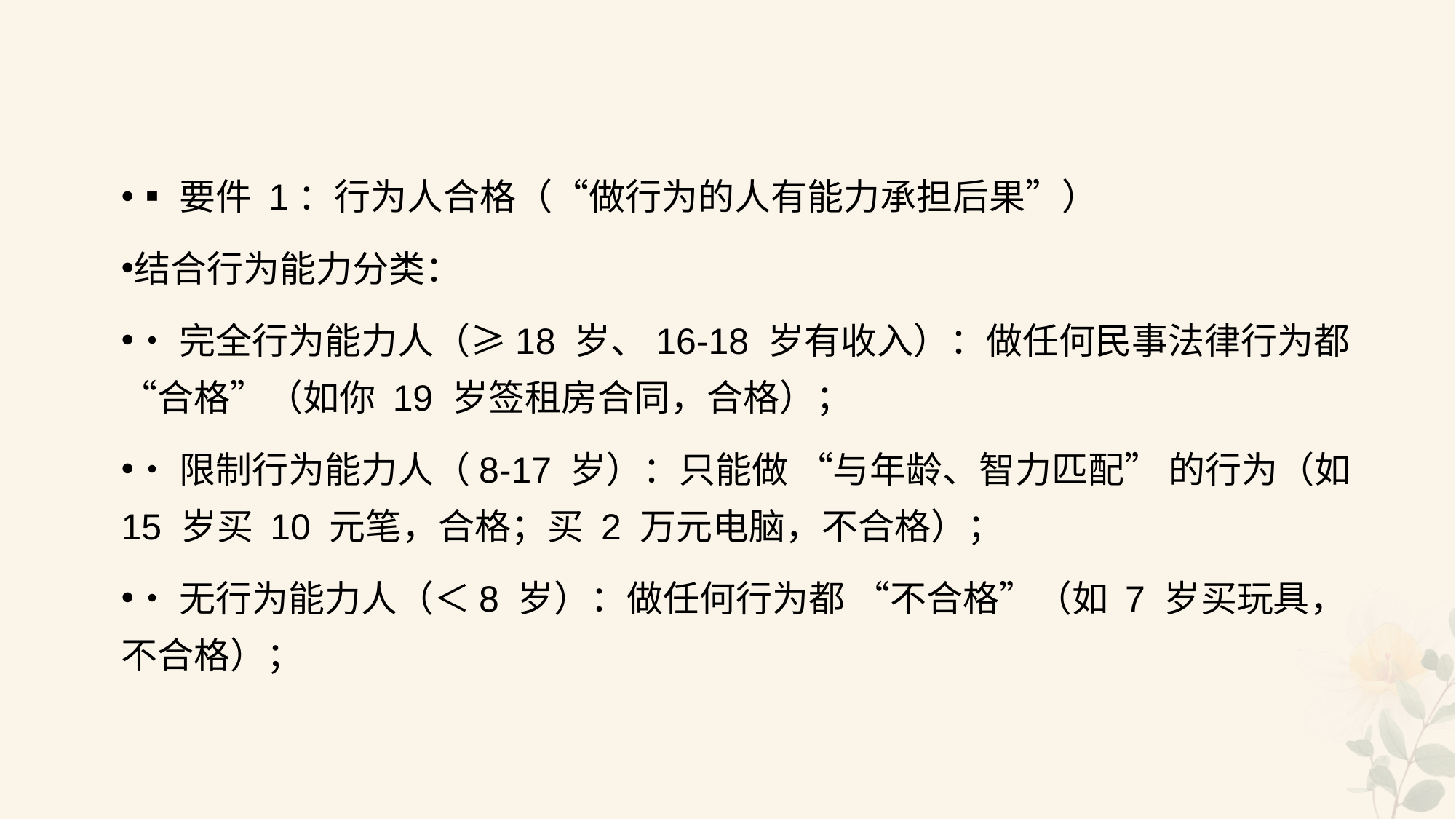

#
▪要件 1：行为人合格（“做行为的人有能力承担后果”）
结合行为能力分类：
•完全行为能力人（≥18 岁、16-18 岁有收入）：做任何民事法律行为都 “合格”（如你 19 岁签租房合同，合格）；
•限制行为能力人（8-17 岁）：只能做 “与年龄、智力匹配” 的行为（如 15 岁买 10 元笔，合格；买 2 万元电脑，不合格）；
•无行为能力人（＜8 岁）：做任何行为都 “不合格”（如 7 岁买玩具，不合格）；